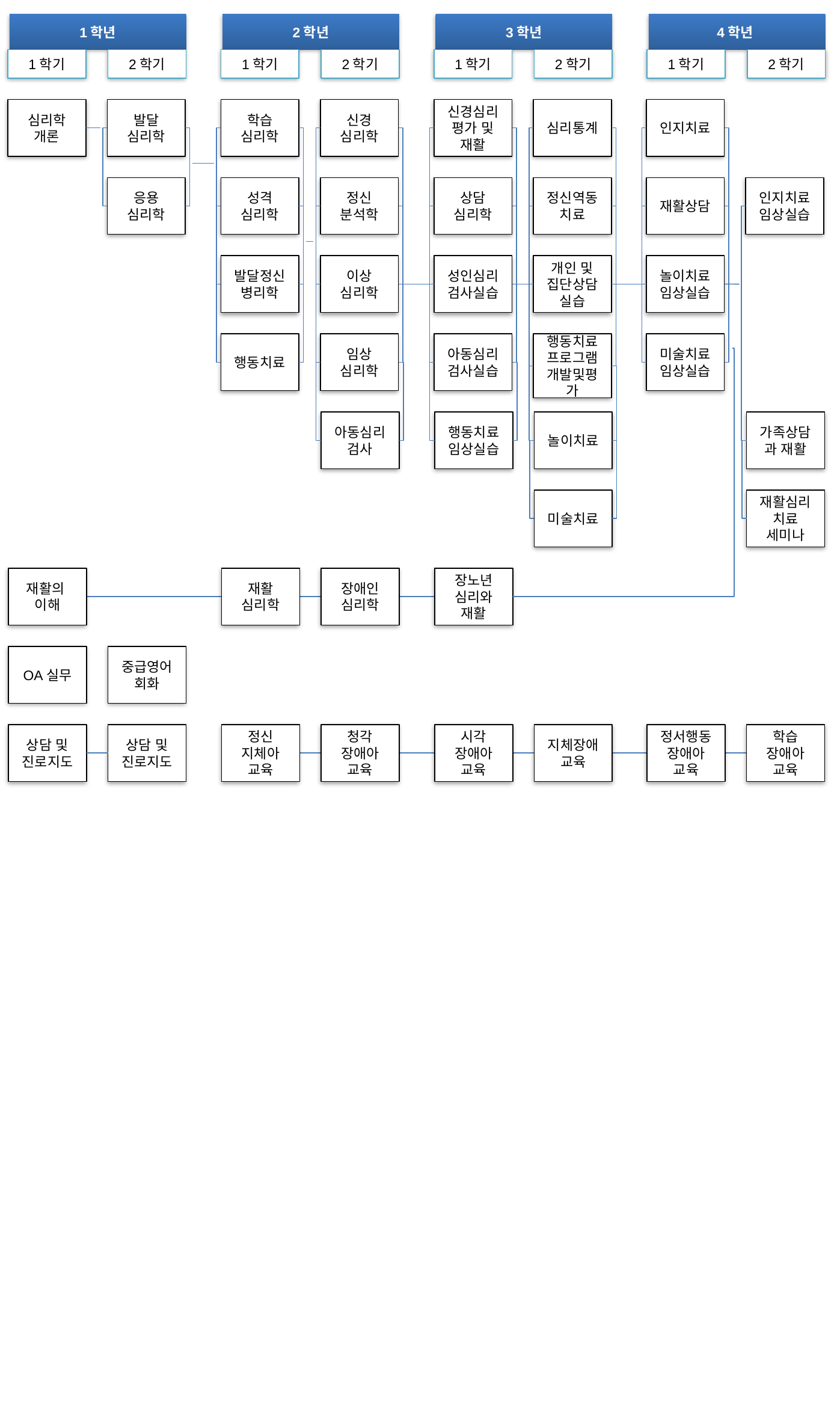

1학년
2학년
3학년
4학년
1학기
2학기
1학기
2학기
1학기
2학기
1학기
2학기
심리학
개론
발달
심리학
학습
심리학
신경
심리학
신경심리평가 및 재활
심리통계
인지치료
응용
심리학
성격
심리학
정신
분석학
상담
심리학
정신역동치료
재활상담
인지치료임상실습
발달정신
병리학
이상
심리학
성인심리검사실습
개인 및 집단상담 실습
놀이치료
임상실습
행동치료
임상
심리학
아동심리검사실습
행동치료 프로그램 개발및평가
미술치료임상실습
아동심리
검사
행동치료임상실습
놀이치료
가족상담과 재활
미술치료
재활심리치료
세미나
재활의
이해
재활
심리학
장애인
심리학
장노년
심리와
재활
OA실무
중급영어회화
상담 및 진로지도
상담 및 진로지도
정신
지체아
교육
청각
장애아
교육
시각
장애아
교육
지체장애교육
정서행동
장애아
교육
학습
장애아
교육